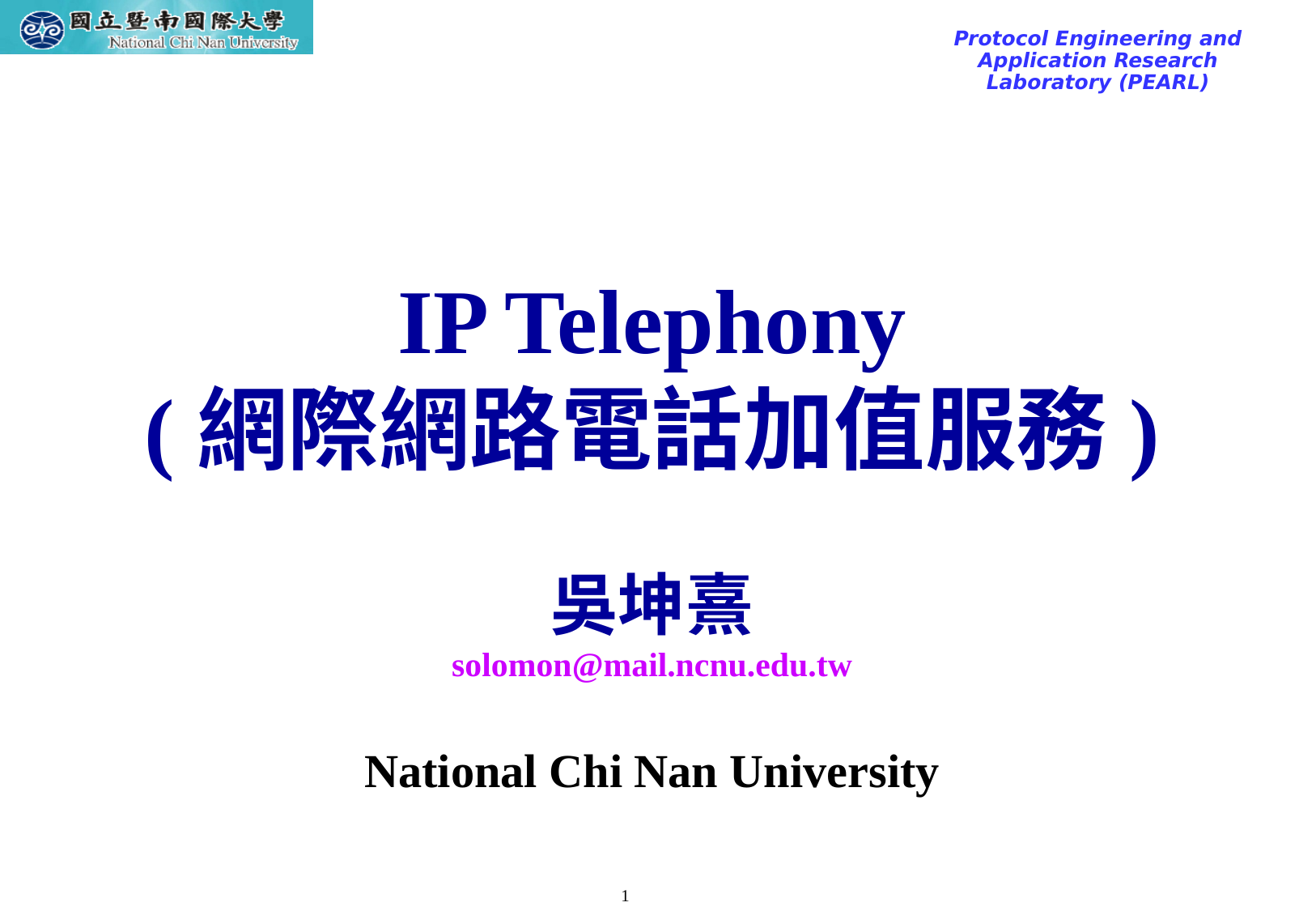

# IP Telephony (網際網路電話加值服務) 吳坤熹 solomon@mail.ncnu.edu.tw National Chi Nan University